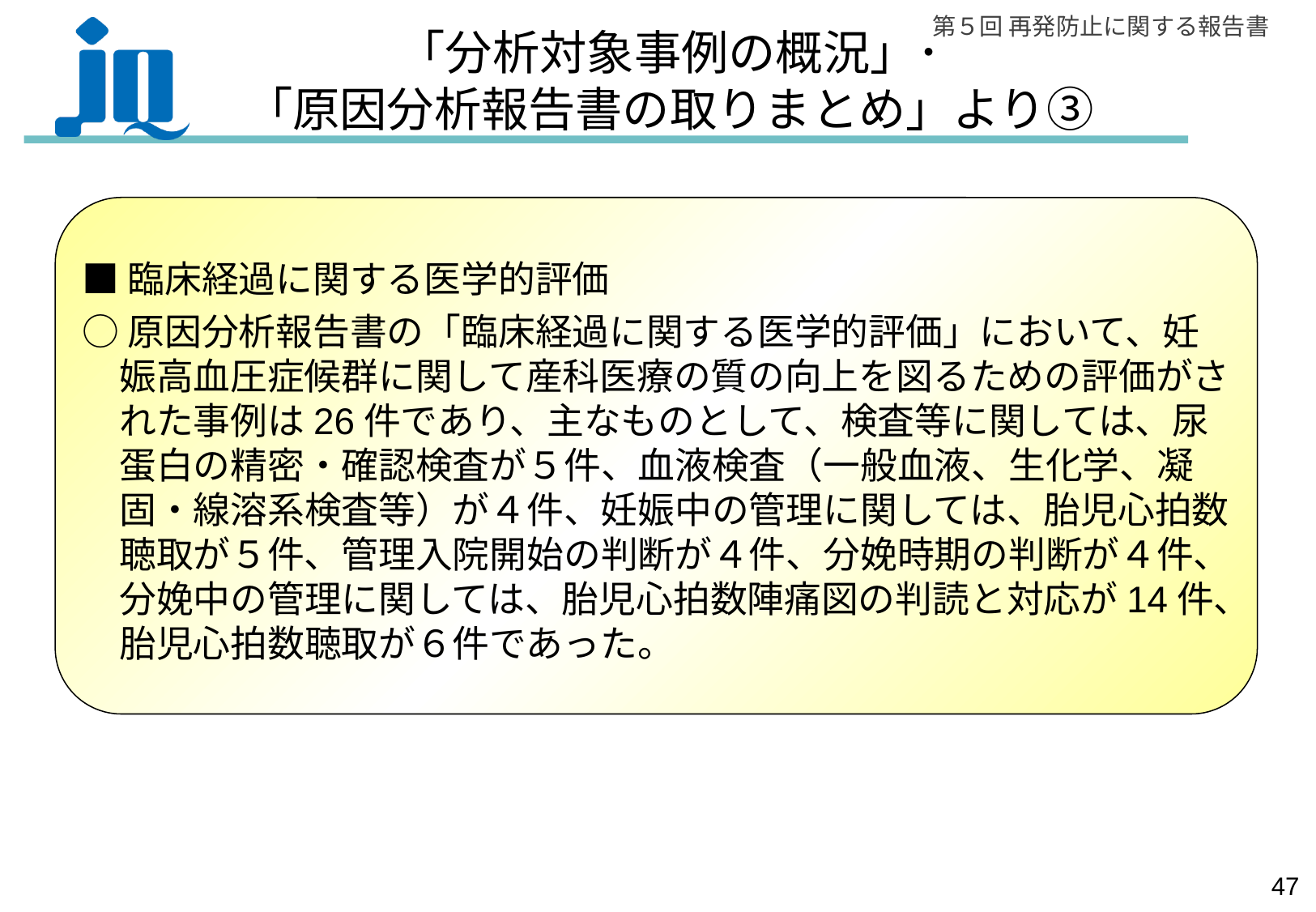

# 「分析対象事例の概況」･ 「原因分析報告書の取りまとめ」より③
■臨床経過に関する医学的評価
○原因分析報告書の「臨床経過に関する医学的評価」において、妊娠高血圧症候群に関して産科医療の質の向上を図るための評価がされた事例は26件であり、主なものとして、検査等に関しては、尿蛋白の精密・確認検査が５件、血液検査（一般血液、生化学、凝固・線溶系検査等）が４件、妊娠中の管理に関しては、胎児心拍数聴取が５件、管理入院開始の判断が４件、分娩時期の判断が４件、分娩中の管理に関しては、胎児心拍数陣痛図の判読と対応が14件、胎児心拍数聴取が６件であった。
47